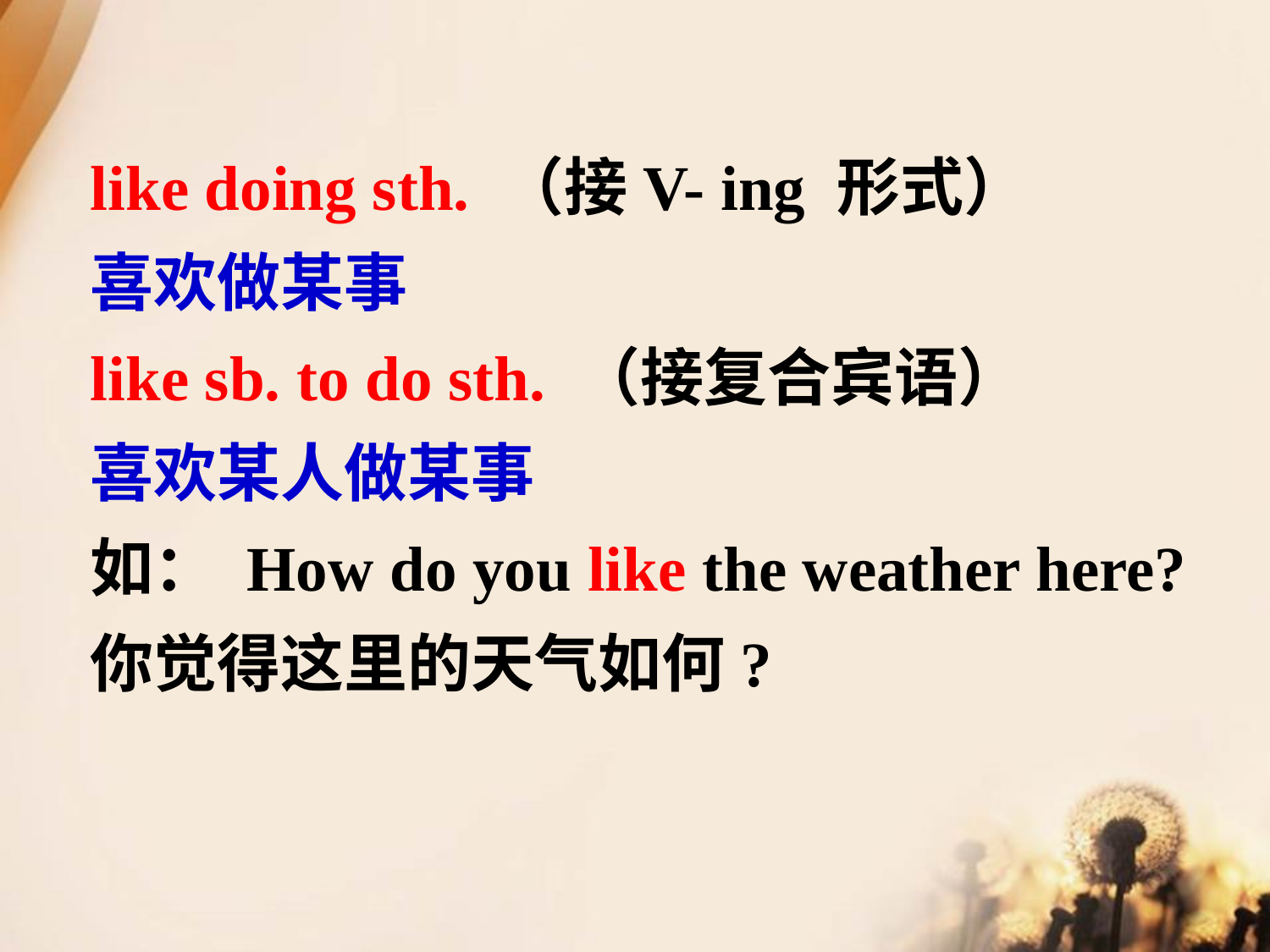

like doing sth. （接V- ing 形式）
喜欢做某事
like sb. to do sth. （接复合宾语）
喜欢某人做某事
如： How do you like the weather here?
你觉得这里的天气如何?